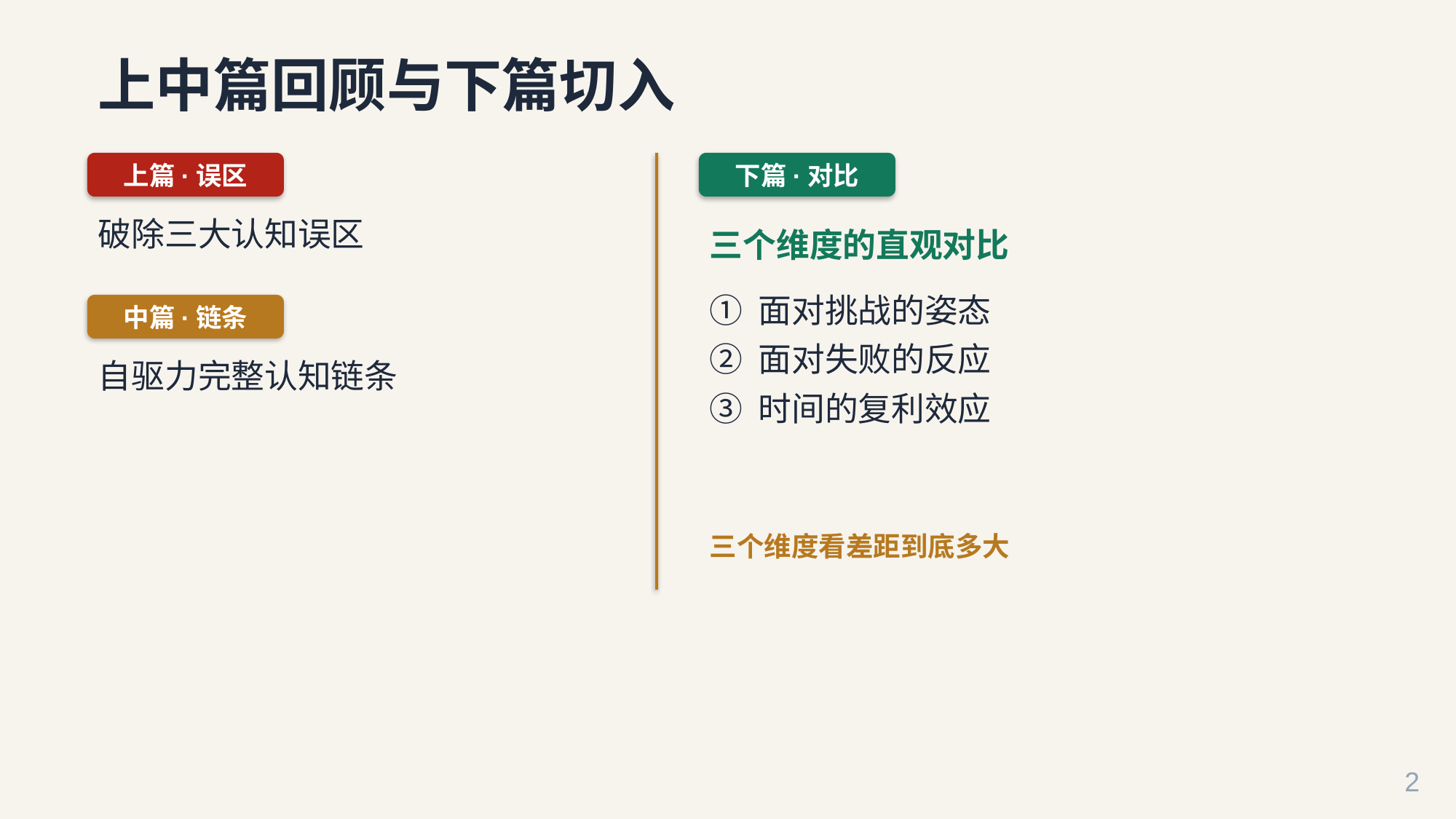

上中篇回顾与下篇切入
上篇·误区

下篇·对比
破除三大认知误区
三个维度的直观对比
① 面对挑战的姿态
② 面对失败的反应
③ 时间的复利效应
中篇·链条
自驱力完整认知链条
三个维度看差距到底多大
2